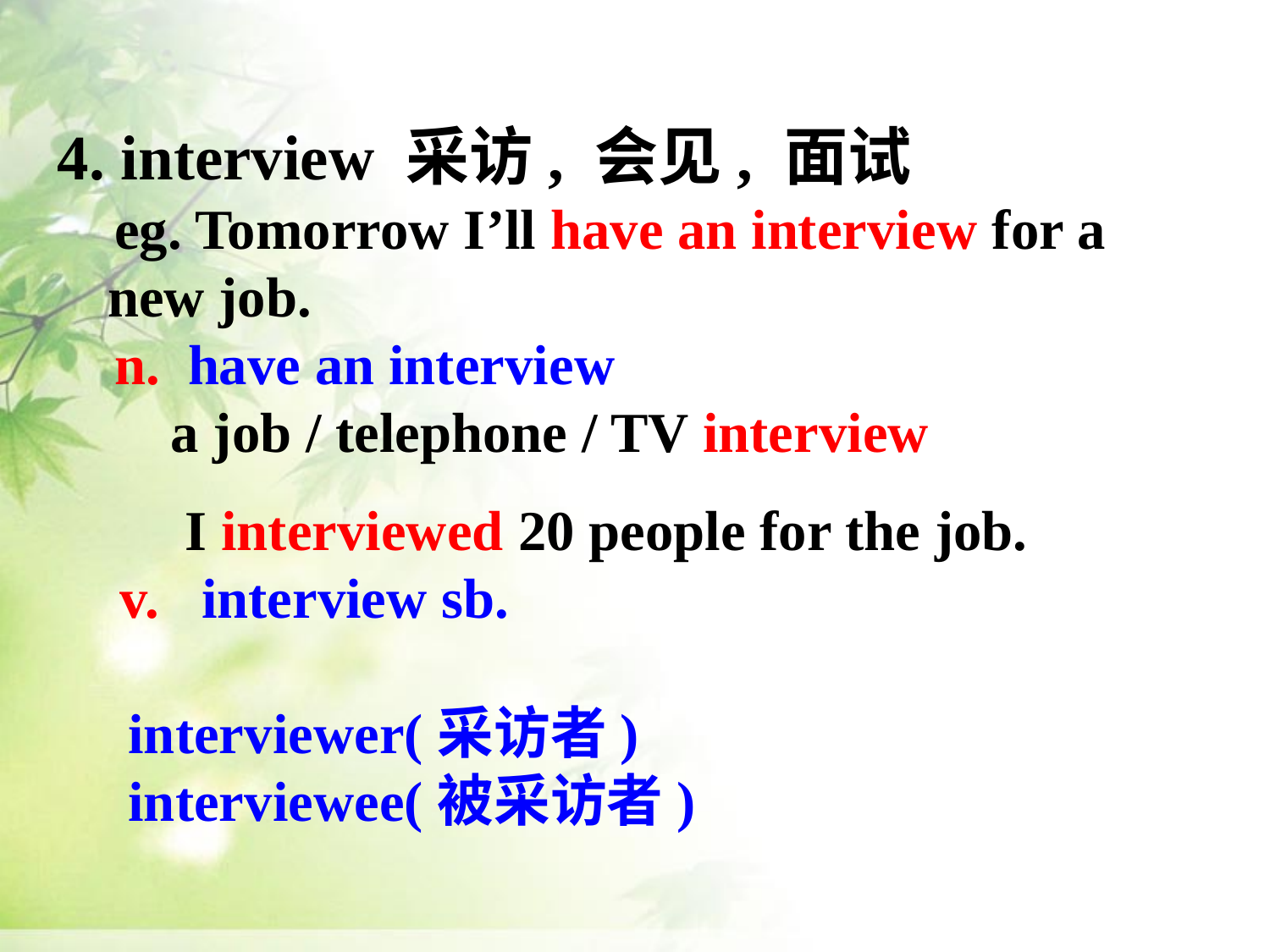

4. interview 采访, 会见, 面试
    eg. Tomorrow I’ll have an interview for a new job.
    n.  have an interview
        a job / telephone / TV interview
         I interviewed 20 people for the job.
       v.   interview sb.

     interviewer(采访者)
     interviewee(被采访者)